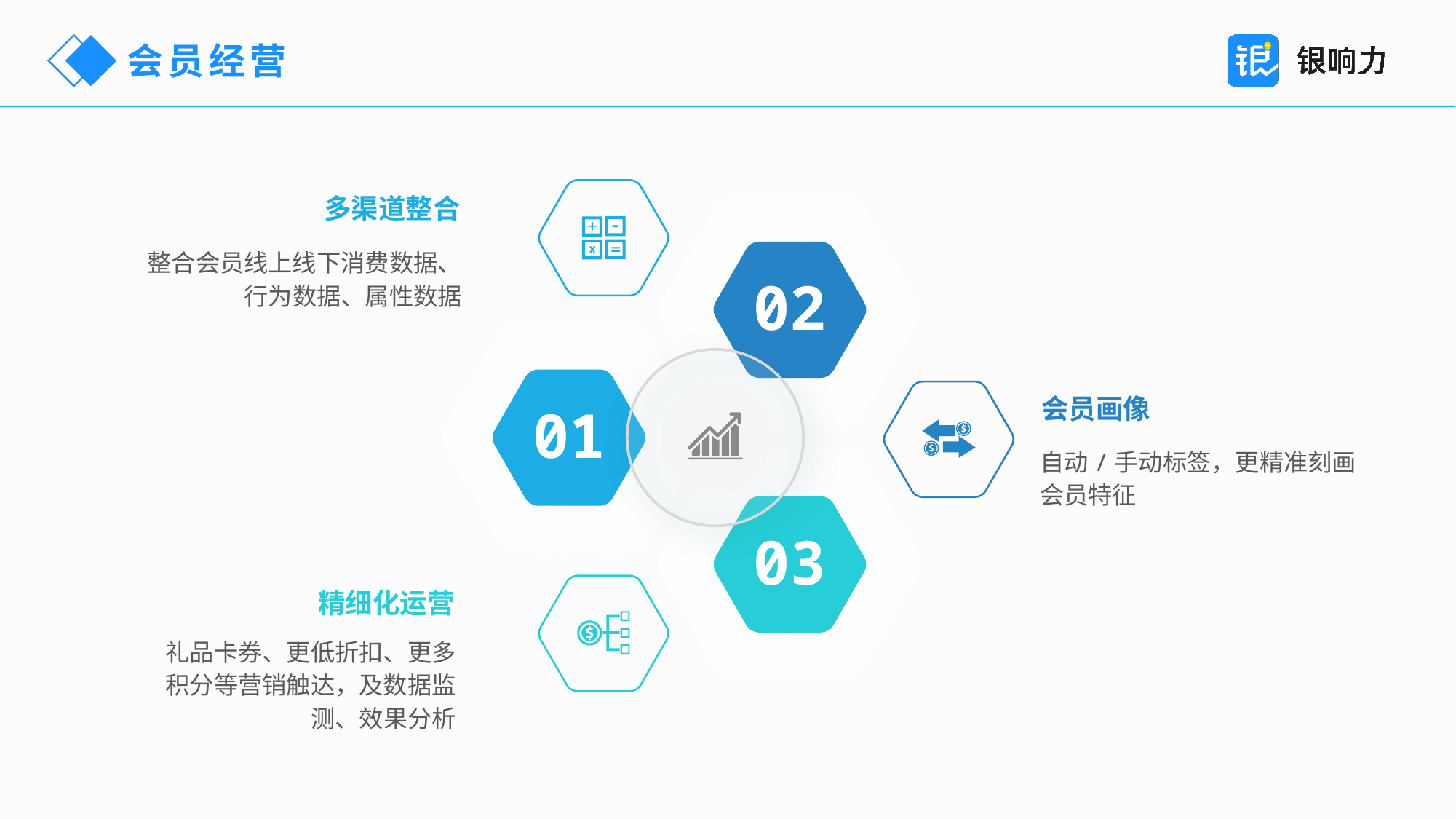

会员经营

02

01

03

多渠道整合
整合会员线上线下消费数据、行为数据、属性数据
会员画像
自动/手动标签，更精准刻画会员特征
精细化运营
礼品卡券、更低折扣、更多积分等营销触达，及数据监测、效果分析